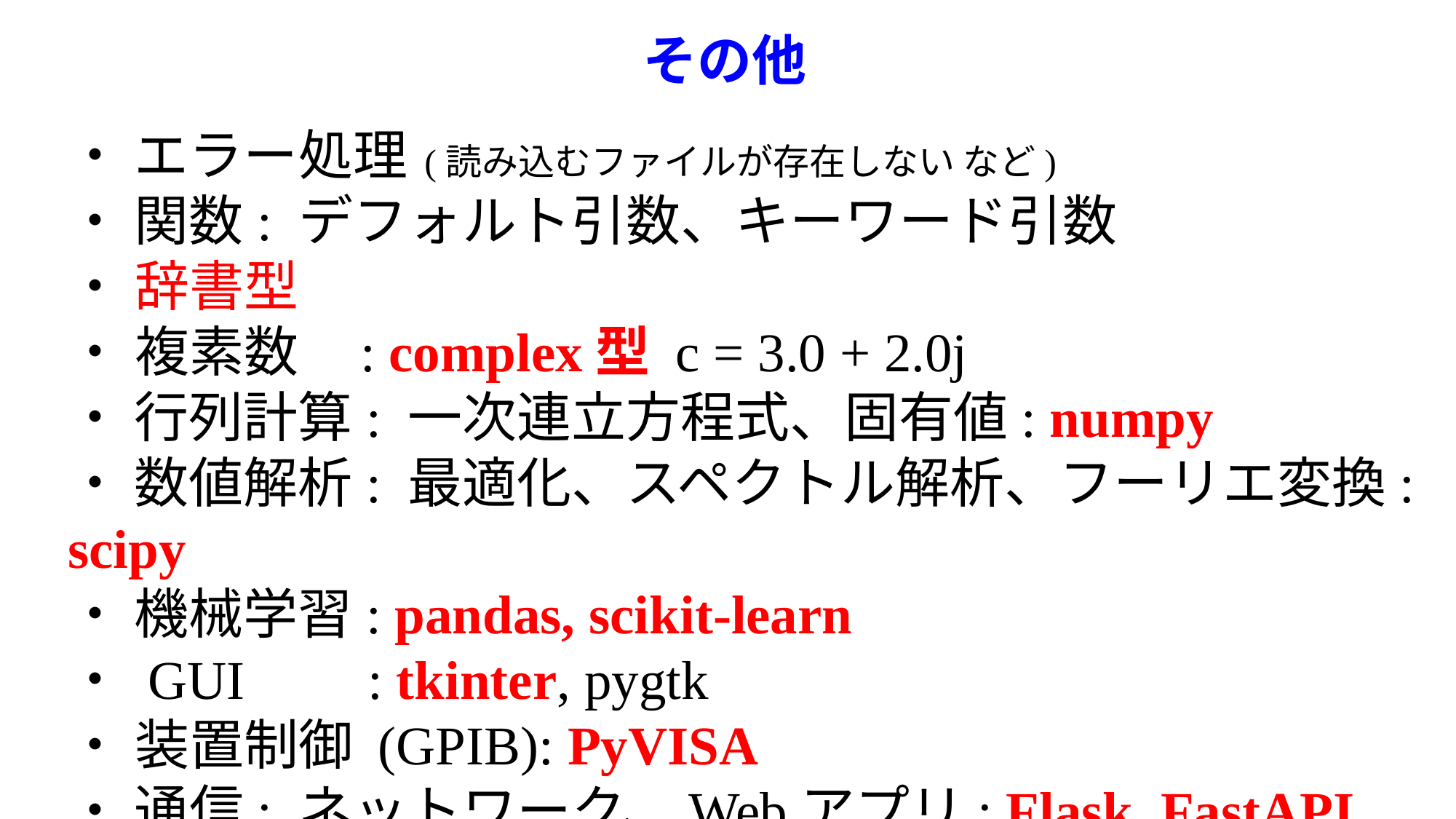

# その他
・ エラー処理 (読み込むファイルが存在しない など)
・ 関数: デフォルト引数、キーワード引数
・ 辞書型
・ 複素数    : complex型 c = 3.0 + 2.0j
・ 行列計算: 一次連立方程式、固有値: numpy
・ 数値解析: 最適化、スペクトル解析、フーリエ変換: scipy
・ 機械学習: pandas, scikit-learn
・ GUI         : tkinter, pygtk
・ 装置制御 (GPIB): PyVISA
・ 通信: ネットワーク、Webアプリ: Flask, FastAPI